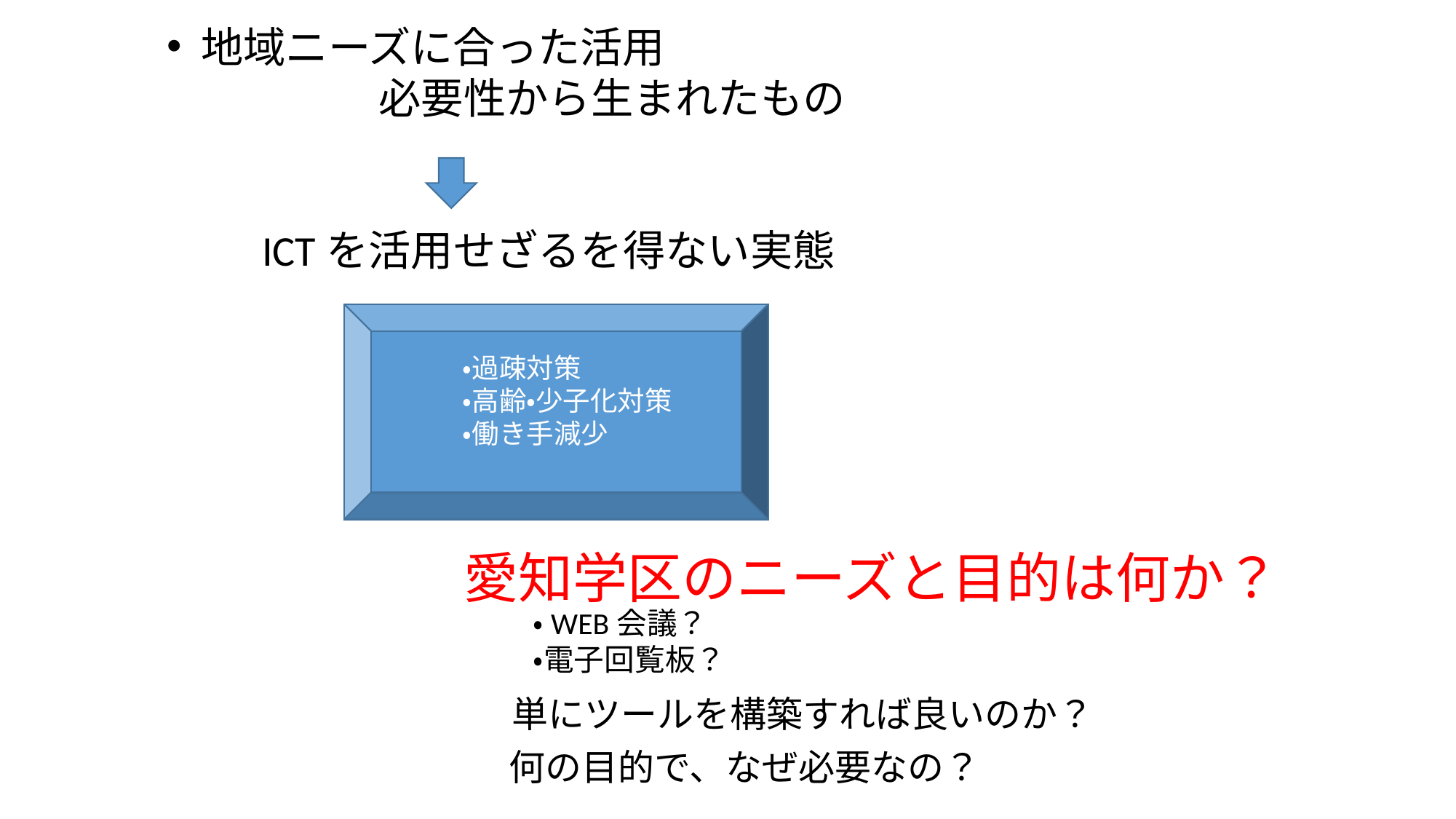

地域ニーズに合った活用
　　　　　必要性から生まれたもの

　　ICTを活用せざるを得ない実態

・過疎対策
・高齢・少子化対策
・働き手減少

愛知学区のニーズと目的は何か？
・WEB会議？
・電子回覧板？
単にツールを構築すれば良いのか？
何の目的で、なぜ必要なの？